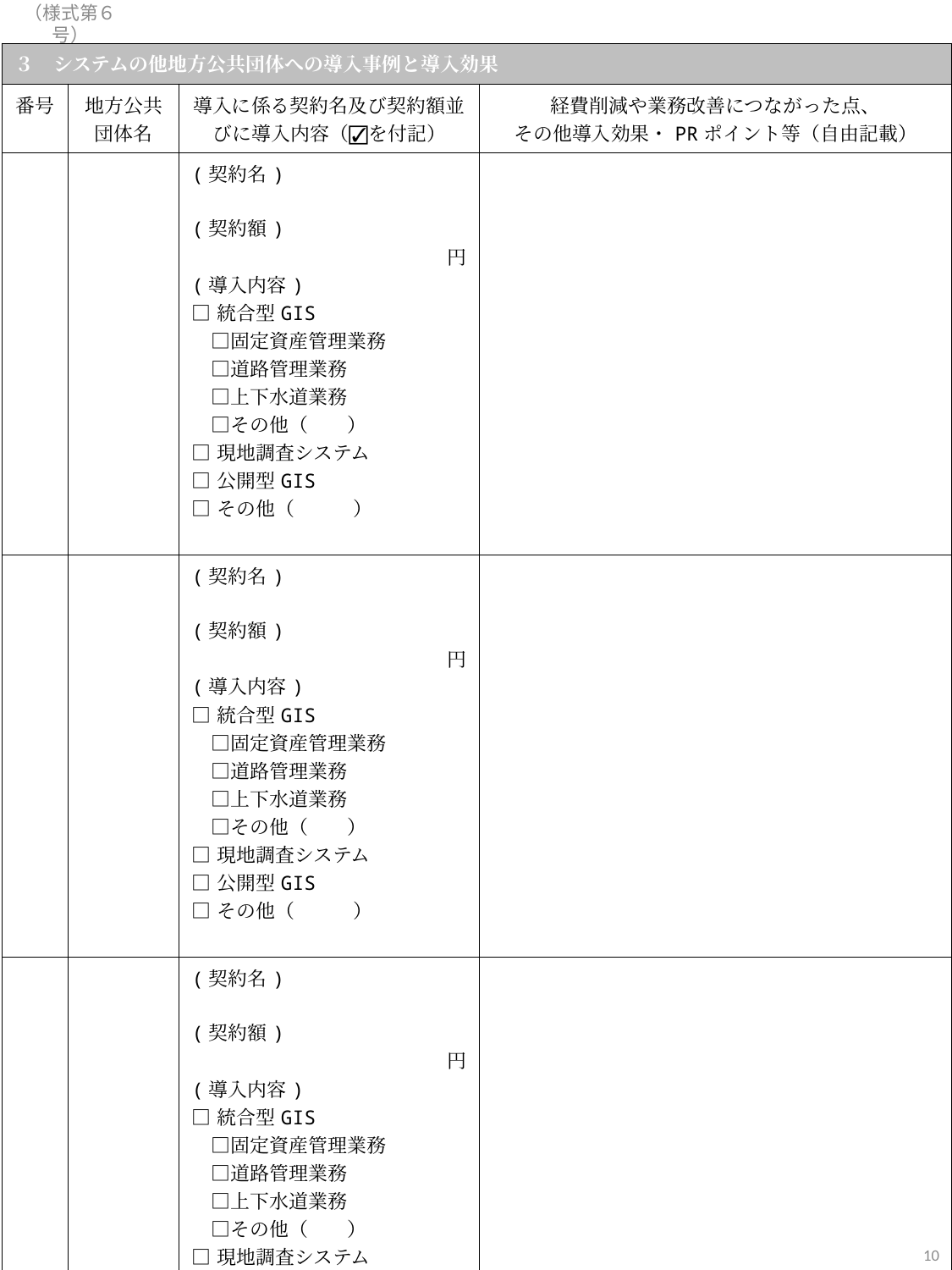

（様式第６号）
| ３　システムの他地方公共団体への導入事例と導入効果 |  |  |  |
| --- | --- | --- | --- |
| 番号 | 地方公共団体名 | 導入に係る契約名及び契約額並びに導入内容（☑を付記） | 経費削減や業務改善につながった点、 その他導入効果・PRポイント等（自由記載） |
|  |  | (契約名) (契約額) 円 (導入内容) □統合型GIS 　□固定資産管理業務 　□道路管理業務 　□上下水道業務 　□その他（　　） □現地調査システム □公開型GIS □その他（　　　） |  |
|  |  | (契約名) (契約額) 円 (導入内容) □統合型GIS 　□固定資産管理業務 　□道路管理業務 　□上下水道業務 　□その他（　　） □現地調査システム □公開型GIS □その他（　　　） |  |
|  |  | (契約名) (契約額) 円 (導入内容) □統合型GIS 　□固定資産管理業務 　□道路管理業務 　□上下水道業務 　□その他（　　） □現地調査システム □公開型GIS □その他（　　　） |  |
10